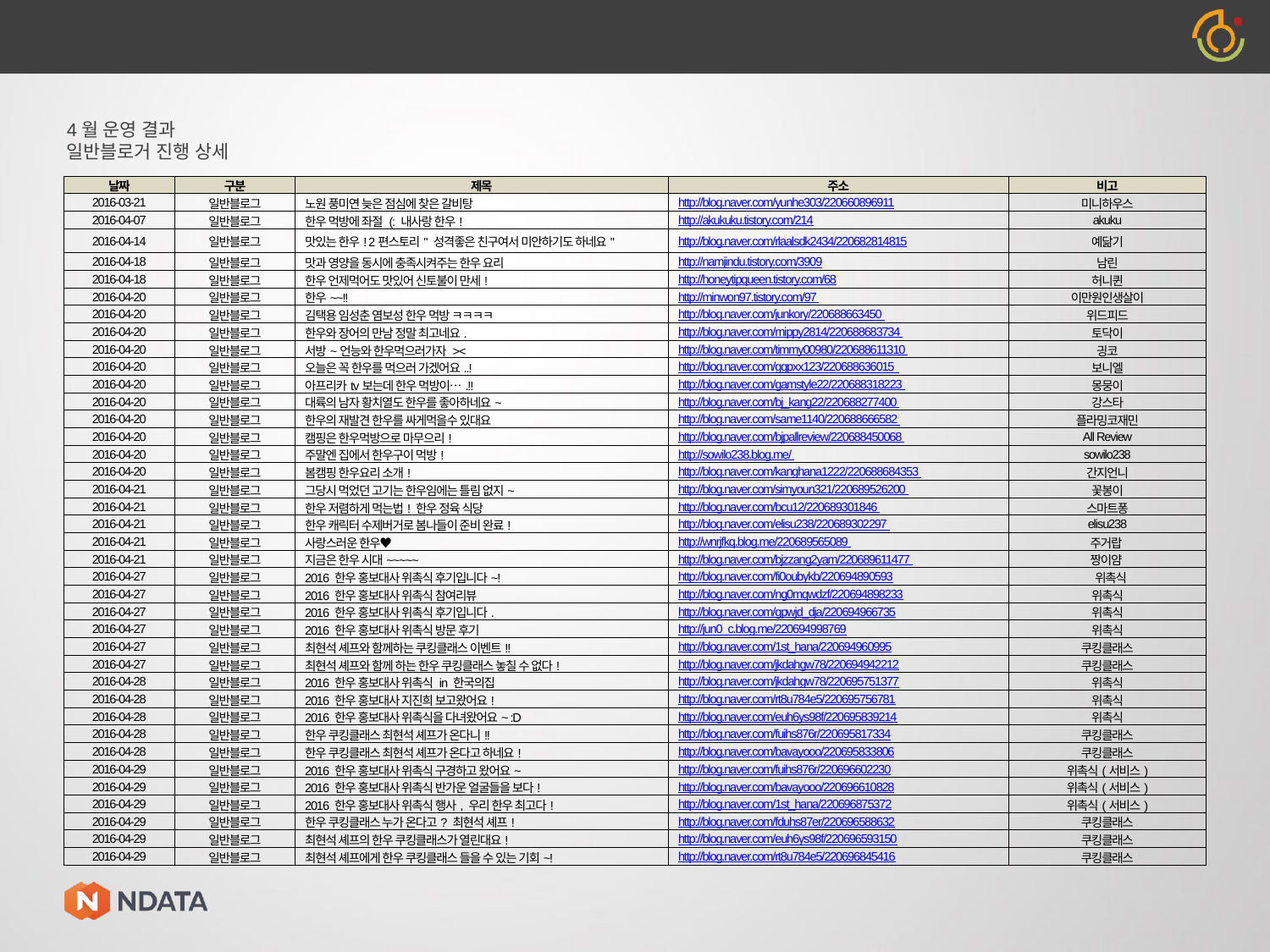

4. Blog – 진행 상세
4월 운영 결과
일반블로거 진행 상세
| 날짜 | 구분 | 제목 | 주소 | 비고 |
| --- | --- | --- | --- | --- |
| 2016-03-21 | 일반블로그 | 노원 풍미연 늦은 점심에 찾은 갈비탕 | http://blog.naver.com/yunhe303/220660896911 | 미니하우스 |
| 2016-04-07 | 일반블로그 | 한우 먹방에 좌절 (: 내사랑 한우! | http://akukuku.tistory.com/214 | akuku |
| 2016-04-14 | 일반블로그 | 맛있는 한우! 2편스토리" 성격좋은 친구여서 미안하기도 하네요" | http://blog.naver.com/rlaalsdk2434/220682814815 | 예닮기 |
| 2016-04-18 | 일반블로그 | 맛과 영양을 동시에 충족시켜주는 한우 요리 | http://namjindu.tistory.com/3909 | 남린 |
| 2016-04-18 | 일반블로그 | 한우 언제먹어도 맛있어 신토불이 만세! | http://honeytipqueen.tistory.com/68 | 허니퀸 |
| 2016-04-20 | 일반블로그 | 한우~~!! | http://minwon97.tistory.com/97 | 이만원인생살이 |
| 2016-04-20 | 일반블로그 | 김택용 임성춘 염보성 한우 먹방 ㅋㅋㅋㅋ | http://blog.naver.com/junkory/220688663450 | 위드피드 |
| 2016-04-20 | 일반블로그 | 한우와 장어의 만남 정말 최고네요. | http://blog.naver.com/mippy2814/220688683734 | 토닥이 |
| 2016-04-20 | 일반블로그 | 서방~언능와 한우먹으러가자 >< | http://blog.naver.com/timmy00980/220688611310 | 긩코 |
| 2016-04-20 | 일반블로그 | 오늘은 꼭 한우를 먹으러 가겠어요..! | http://blog.naver.com/ggpxx123/220688636015 | 보니엘 |
| 2016-04-20 | 일반블로그 | 아프리카tv보는데 한우 먹방이….!! | http://blog.naver.com/gamstyle22/220688318223 | 몽뭉이 |
| 2016-04-20 | 일반블로그 | 대륙의 남자 황치열도 한우를 좋아하네요~ | http://blog.naver.com/bj\_kang22/220688277400 | 강스타 |
| 2016-04-20 | 일반블로그 | 한우의 재발견 한우를 싸게먹을수 있대요 | http://blog.naver.com/same1140/220688666582 | 플라밍코재민 |
| 2016-04-20 | 일반블로그 | 캠핑은 한우먹방으로 마무으리! | http://blog.naver.com/bjpallreview/220688450068 | All Review |
| 2016-04-20 | 일반블로그 | 주말엔 집에서 한우구이 먹방! | http://sowilo238.blog.me/ | sowilo238 |
| 2016-04-20 | 일반블로그 | 봄캠핑 한우요리 소개! | http://blog.naver.com/kanghana1222/220688684353 | 간지언니 |
| 2016-04-21 | 일반블로그 | 그당시 먹었던 고기는 한우임에는 틀림 없지~ | http://blog.naver.com/simyoun321/220689526200 | 꽃봉이 |
| 2016-04-21 | 일반블로그 | 한우 저렴하게 먹는법! 한우 정육 식당 | http://blog.naver.com/bcu12/220689301846 | 스마트퐁 |
| 2016-04-21 | 일반블로그 | 한우 캐릭터 수제버거로 봄나들이 준비 완료! | http://blog.naver.com/elisu238/220689302297 | elisu238 |
| 2016-04-21 | 일반블로그 | 사랑스러운 한우♥ | http://wnrjfkq.blog.me/220689565089 | 주거랍 |
| 2016-04-21 | 일반블로그 | 지금은 한우 시대~~~~~ | http://blog.naver.com/bjzzang2yam/220689611477 | 짱이얌 |
| 2016-04-27 | 일반블로그 | 2016 한우 홍보대사 위촉식 후기입니다~! | http://blog.naver.com/fi0oubykb/220694890593 | 위촉식 |
| 2016-04-27 | 일반블로그 | 2016 한우 홍보대사 위촉식 참여리뷰 | http://blog.naver.com/ng0mqwdzf/220694898233 | 위촉식 |
| 2016-04-27 | 일반블로그 | 2016 한우 홍보대사 위촉식 후기입니다. | http://blog.naver.com/gpwjd\_dja/220694966735 | 위촉식 |
| 2016-04-27 | 일반블로그 | 2016 한우 홍보대사 위촉식 방문 후기 | http://jun0\_c.blog.me/220694998769 | 위촉식 |
| 2016-04-27 | 일반블로그 | 최현석 셰프와 함께하는 쿠킹클래스 이벤트!! | http://blog.naver.com/1st\_hana/220694960995 | 쿠킹클래스 |
| 2016-04-27 | 일반블로그 | 최현석 셰프와 함께 하는 한우 쿠킹클래스 놓칠 수 없다! | http://blog.naver.com/jkdahgw78/220694942212 | 쿠킹클래스 |
| 2016-04-28 | 일반블로그 | 2016 한우 홍보대사 위촉식 in 한국의집 | http://blog.naver.com/jkdahgw78/220695751377 | 위촉식 |
| 2016-04-28 | 일반블로그 | 2016 한우 홍보대사 지진희 보고왔어요! | http://blog.naver.com/rt8u784e5/220695756781 | 위촉식 |
| 2016-04-28 | 일반블로그 | 2016 한우 홍보대사 위촉식을 다녀왔어요~ :D | http://blog.naver.com/euh6ys98f/220695839214 | 위촉식 |
| 2016-04-28 | 일반블로그 | 한우 쿠킹클래스 최현석 셰프가 온다니!! | http://blog.naver.com/fuihs876r/220695817334 | 쿠킹클래스 |
| 2016-04-28 | 일반블로그 | 한우 쿠킹클래스 최현석 셰프가 온다고 하네요! | http://blog.naver.com/bavayooo/220695833806 | 쿠킹클래스 |
| 2016-04-29 | 일반블로그 | 2016 한우 홍보대사 위촉식 구경하고 왔어요~ | http://blog.naver.com/fuihs876r/220696602230 | 위촉식(서비스) |
| 2016-04-29 | 일반블로그 | 2016 한우 홍보대사 위촉식 반가운 얼굴들을 보다! | http://blog.naver.com/bavayooo/220696610828 | 위촉식(서비스) |
| 2016-04-29 | 일반블로그 | 2016 한우 홍보대사 위촉식 행사, 우리 한우 최고다! | http://blog.naver.com/1st\_hana/220696875372 | 위촉식(서비스) |
| 2016-04-29 | 일반블로그 | 한우 쿠킹클래스 누가 온다고? 최현석 셰프! | http://blog.naver.com/fduhs87er/220696588632 | 쿠킹클래스 |
| 2016-04-29 | 일반블로그 | 최현석 셰프의 한우 쿠킹클래스가 열린대요! | http://blog.naver.com/euh6ys98f/220696593150 | 쿠킹클래스 |
| 2016-04-29 | 일반블로그 | 최현석 셰프에게 한우 쿠킹클래스 들을 수 있는 기회~! | http://blog.naver.com/rt8u784e5/220696845416 | 쿠킹클래스 |